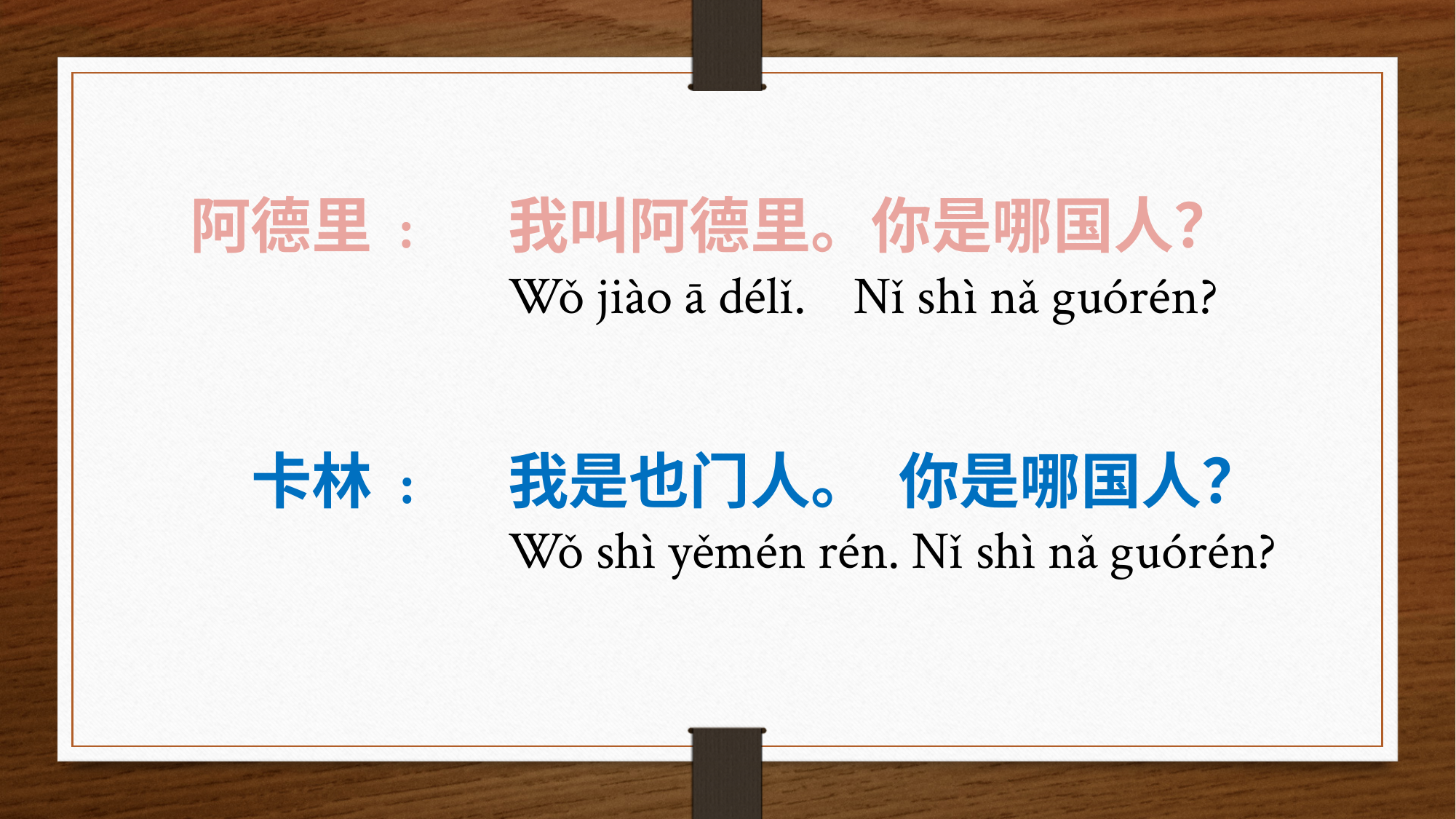

阿德里 :
我叫阿德里。你是哪国人？
Wǒ jiào ā délǐ.    Nǐ shì nǎ guórén?
卡林 :
我是也门人。  你是哪国人？
Wǒ shì yěmén rén. Nǐ shì nǎ guórén?